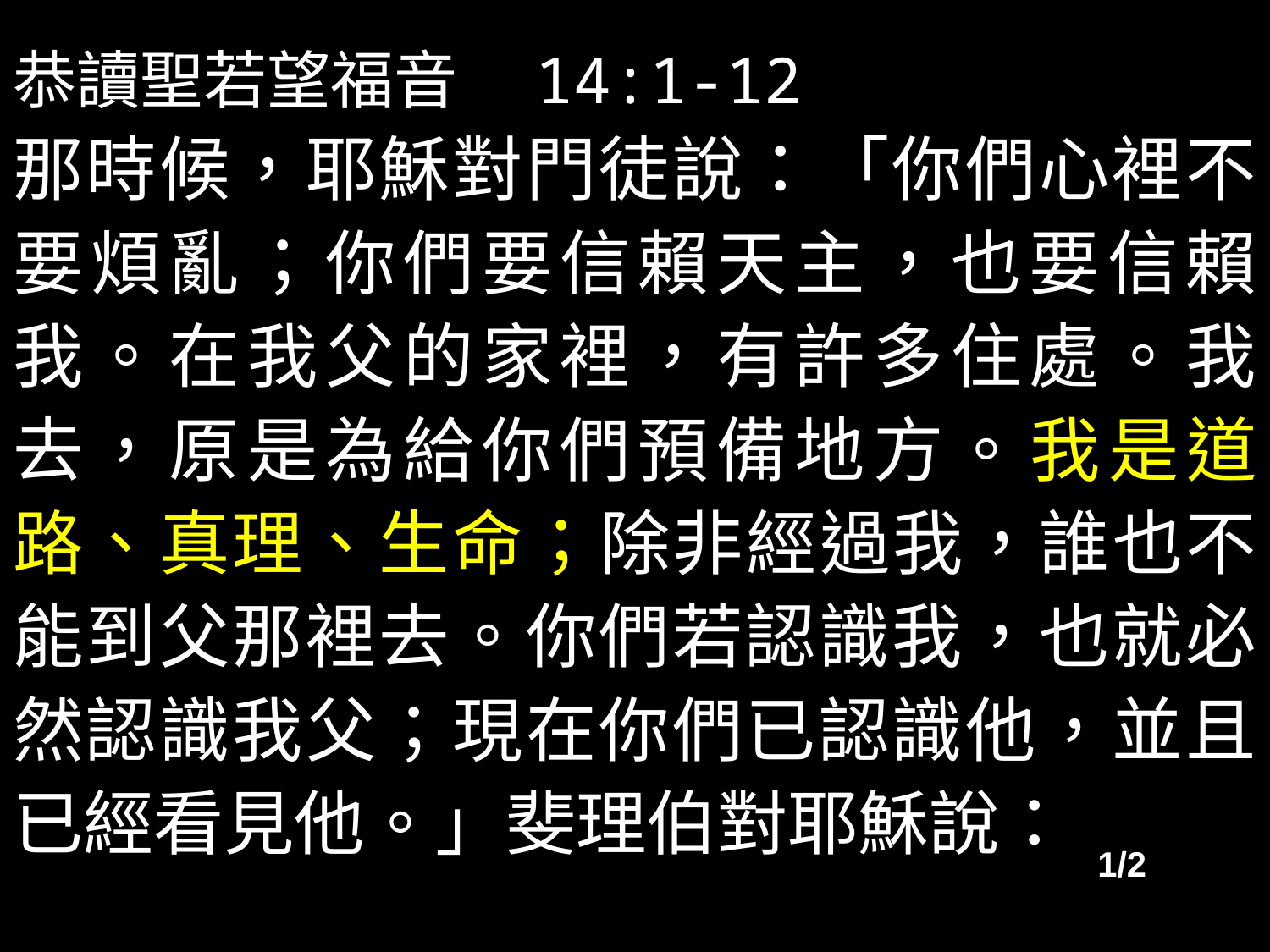

恭讀聖若望福音　14:1-12
那時候，耶穌對門徒說：「你們心裡不要煩亂；你們要信賴天主，也要信賴我。在我父的家裡，有許多住處。我去，原是為給你們預備地方。我是道路、真理、生命；除非經過我，誰也不能到父那裡去。你們若認識我，也就必然認識我父；現在你們已認識他，並且已經看見他。」斐理伯對耶穌說：

1/2